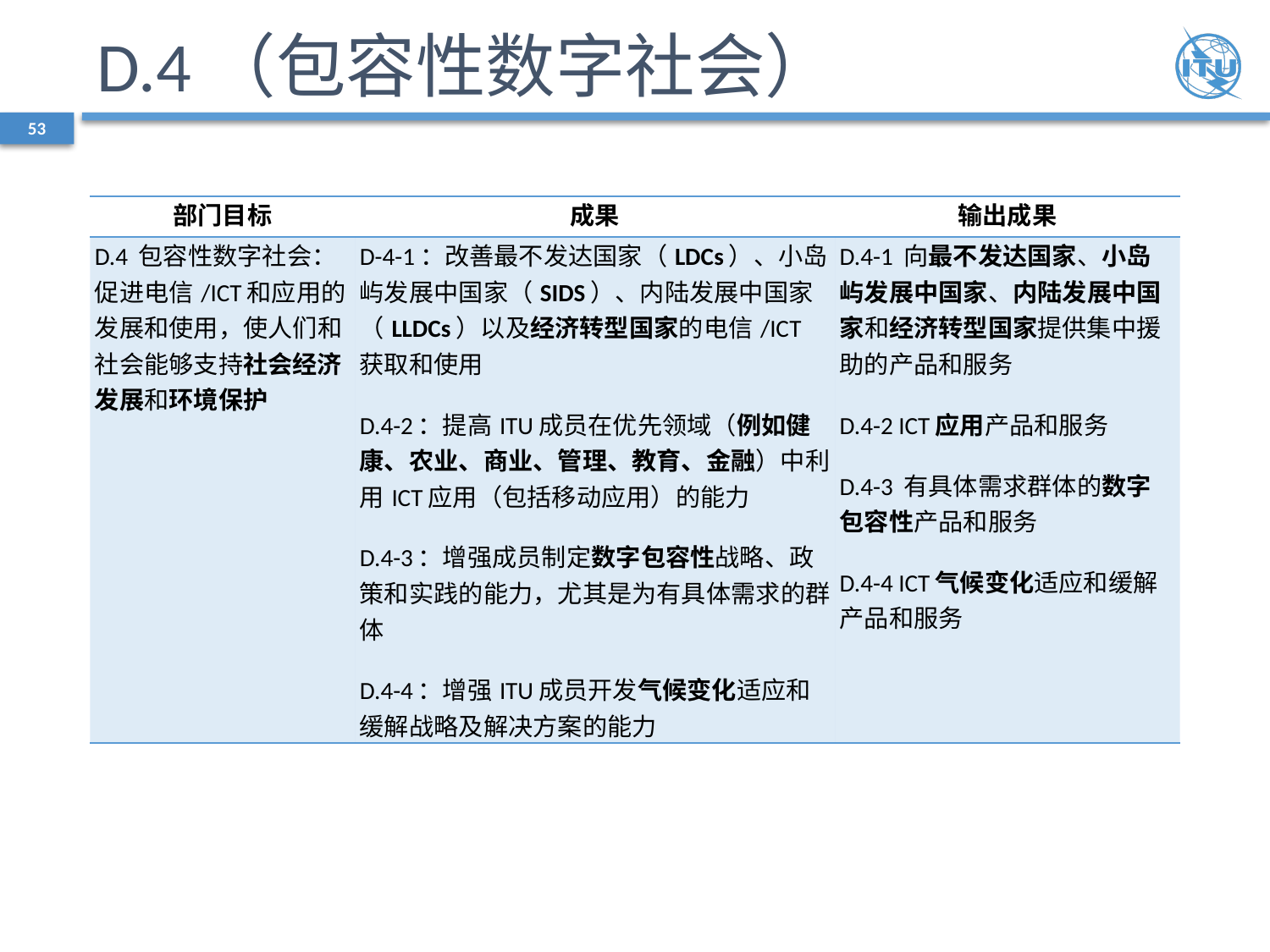

# D.4（包容性数字社会）
53
| 部门目标 | 成果 | 输出成果 |
| --- | --- | --- |
| D.4 包容性数字社会：促进电信/ICT和应用的发展和使用，使人们和社会能够支持社会经济发展和环境保护 | D-4-1：改善最不发达国家（LDCs）、小岛屿发展中国家（SIDS）、内陆发展中国家（LLDCs）以及经济转型国家的电信/ICT获取和使用 D.4-2：提高ITU成员在优先领域（例如健康、农业、商业、管理、教育、金融）中利用ICT应用（包括移动应用）的能力 D.4-3：增强成员制定数字包容性战略、政策和实践的能力，尤其是为有具体需求的群体 D.4-4：增强ITU成员开发气候变化适应和缓解战略及解决方案的能力 | D.4-1 向最不发达国家、小岛屿发展中国家、内陆发展中国家和经济转型国家提供集中援助的产品和服务 D.4-2 ICT应用产品和服务 D.4-3 有具体需求群体的数字包容性产品和服务 D.4-4 ICT气候变化适应和缓解产品和服务 |